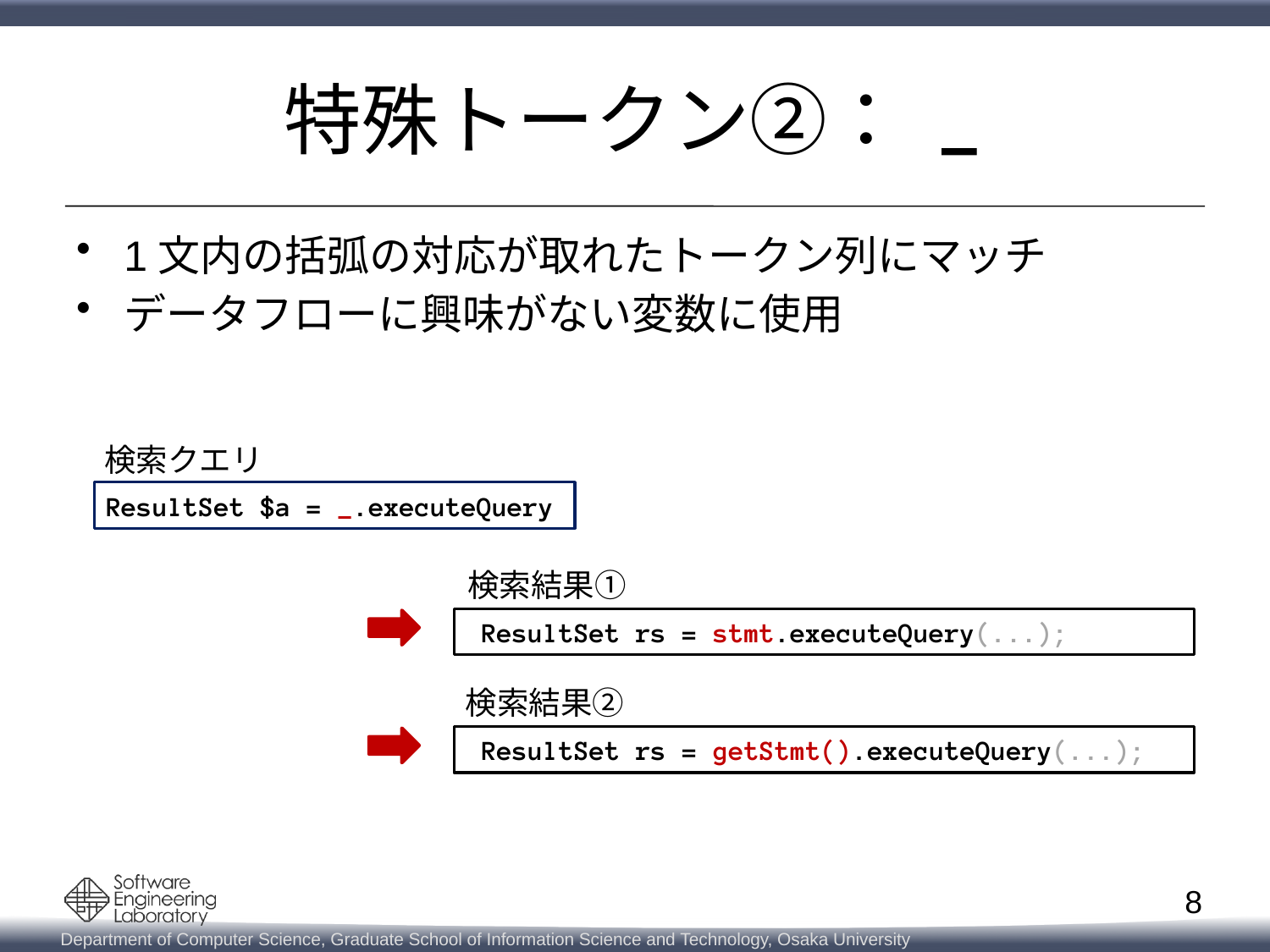

# 特殊トークン②： _
1文内の括弧の対応が取れたトークン列にマッチ
データフローに興味がない変数に使用
検索クエリ
ResultSet $a = _.executeQuery
検索結果①
 ResultSet rs = stmt.executeQuery(...);

検索結果②
 ResultSet rs = getStmt().executeQuery(...);

8